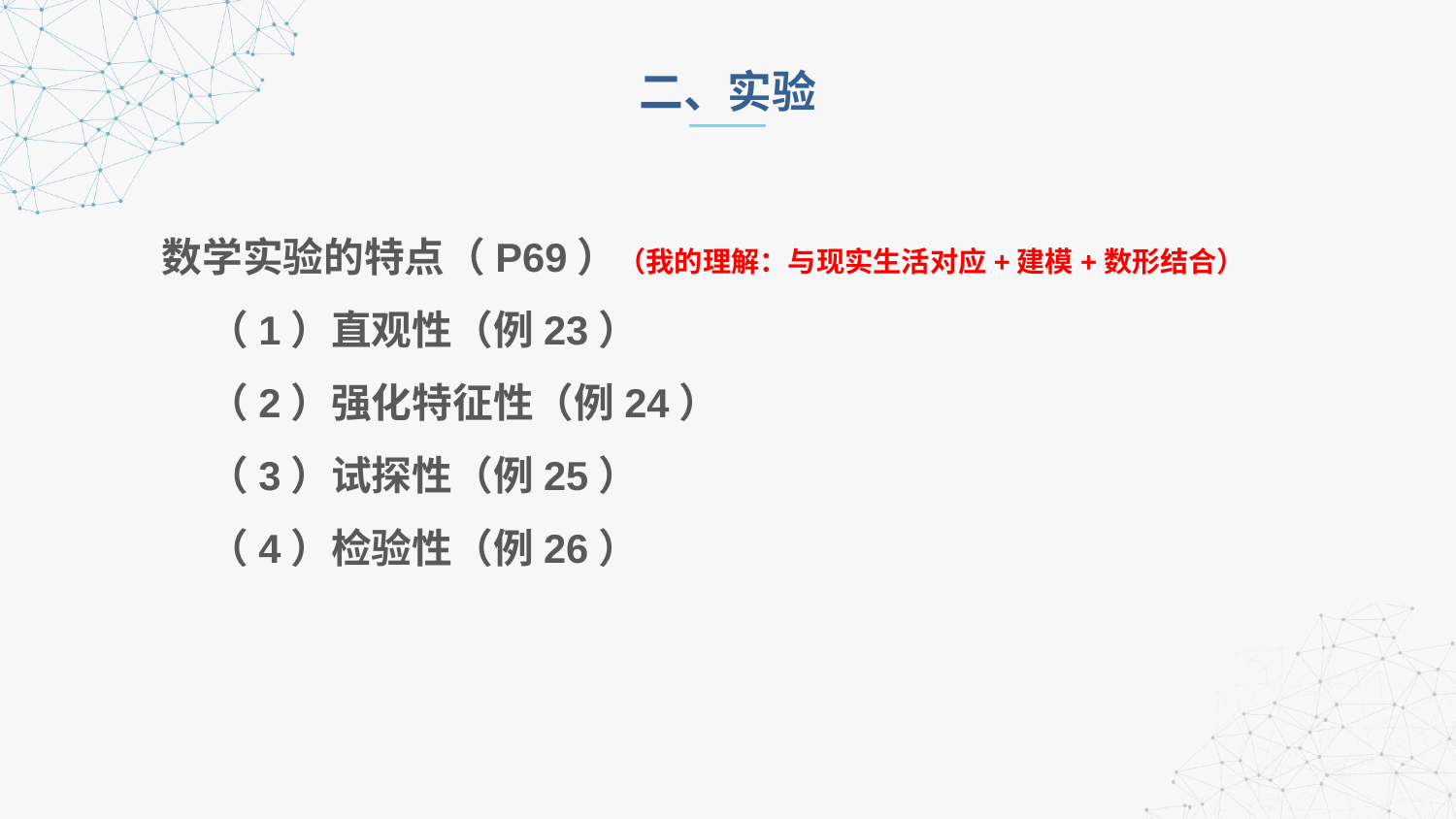

二、实验
数学实验的特点（P69）（我的理解：与现实生活对应+建模+数形结合）
    （1）直观性（例23）
    （2）强化特征性（例24）
    （3）试探性（例25）
    （4）检验性（例26）